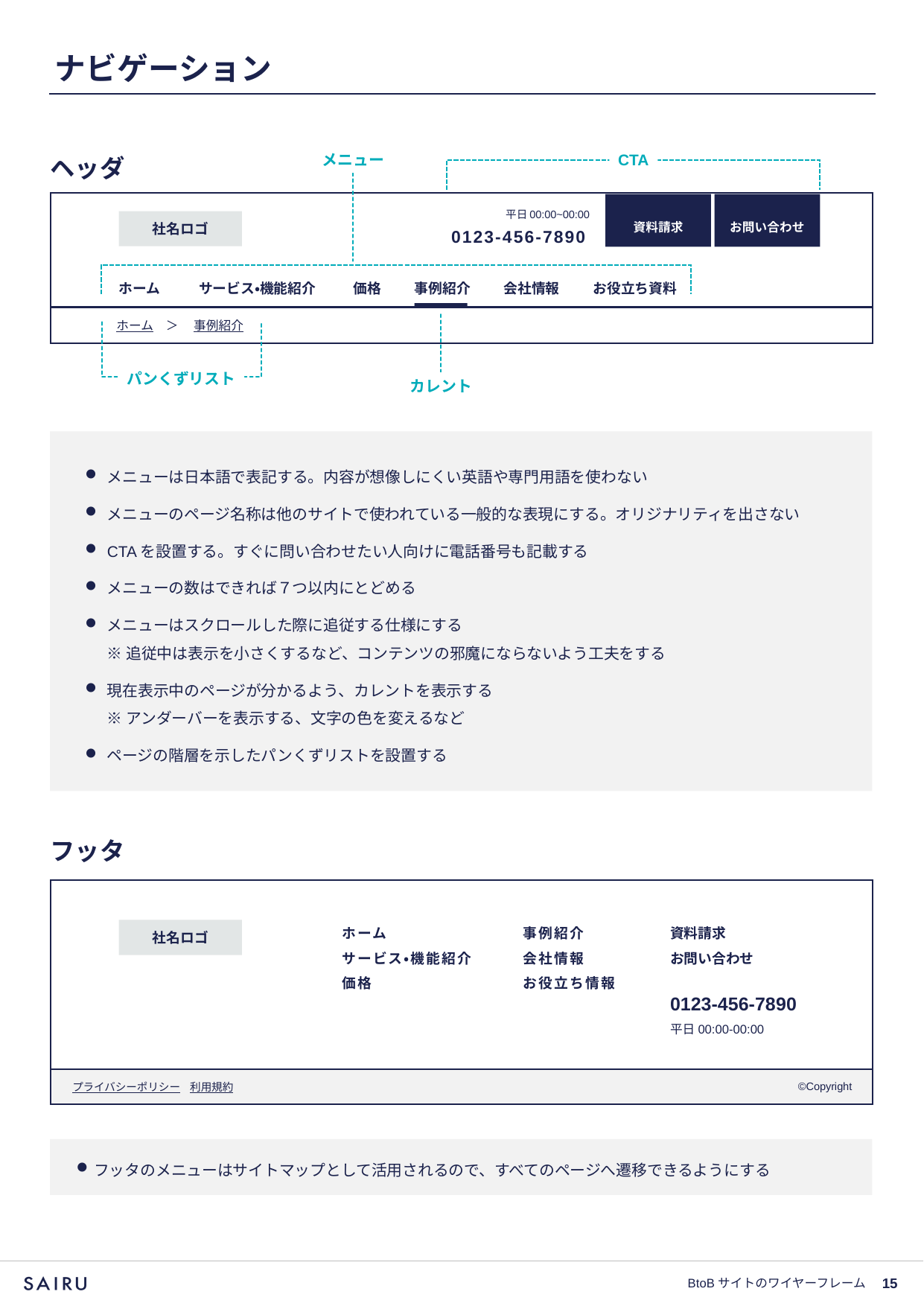

# ナビゲーション
メニュー
CTA
ヘッダ

お問い合わせ
資料請求
平日00:00~00:00
社名ロゴ
0123-456-7890
ホーム
サービス・機能紹介
価格
事例紹介
会社情報
お役立ち資料

ホーム　＞　 事例紹介

パンくずリスト
カレント
メニューは日本語で表記する。内容が想像しにくい英語や専門用語を使わない
メニューのページ名称は他のサイトで使われている一般的な表現にする。オリジナリティを出さない
CTAを設置する。すぐに問い合わせたい人向けに電話番号も記載する
メニューの数はできれば７つ以内にとどめる
メニューはスクロールした際に追従する仕様にする
※ 追従中は表示を小さくするなど、コンテンツの邪魔にならないよう工夫をする
現在表示中のページが分かるよう、カレントを表示する
※ アンダーバーを表示する、文字の色を変えるなど
ページの階層を示したパンくずリストを設置する
フッタ

ホーム
サービス・機能紹介
価格
事例紹介
会社情報
お役立ち情報
資料請求
お問い合わせ
社名ロゴ
0123-456-7890
平日00:00-00:00
プライバシーポリシー    利用規約
©️Copyright
フッタのメニューはサイトマップとして活用されるので、すべてのページへ遷移できるようにする
BtoBサイトのワイヤーフレーム
15